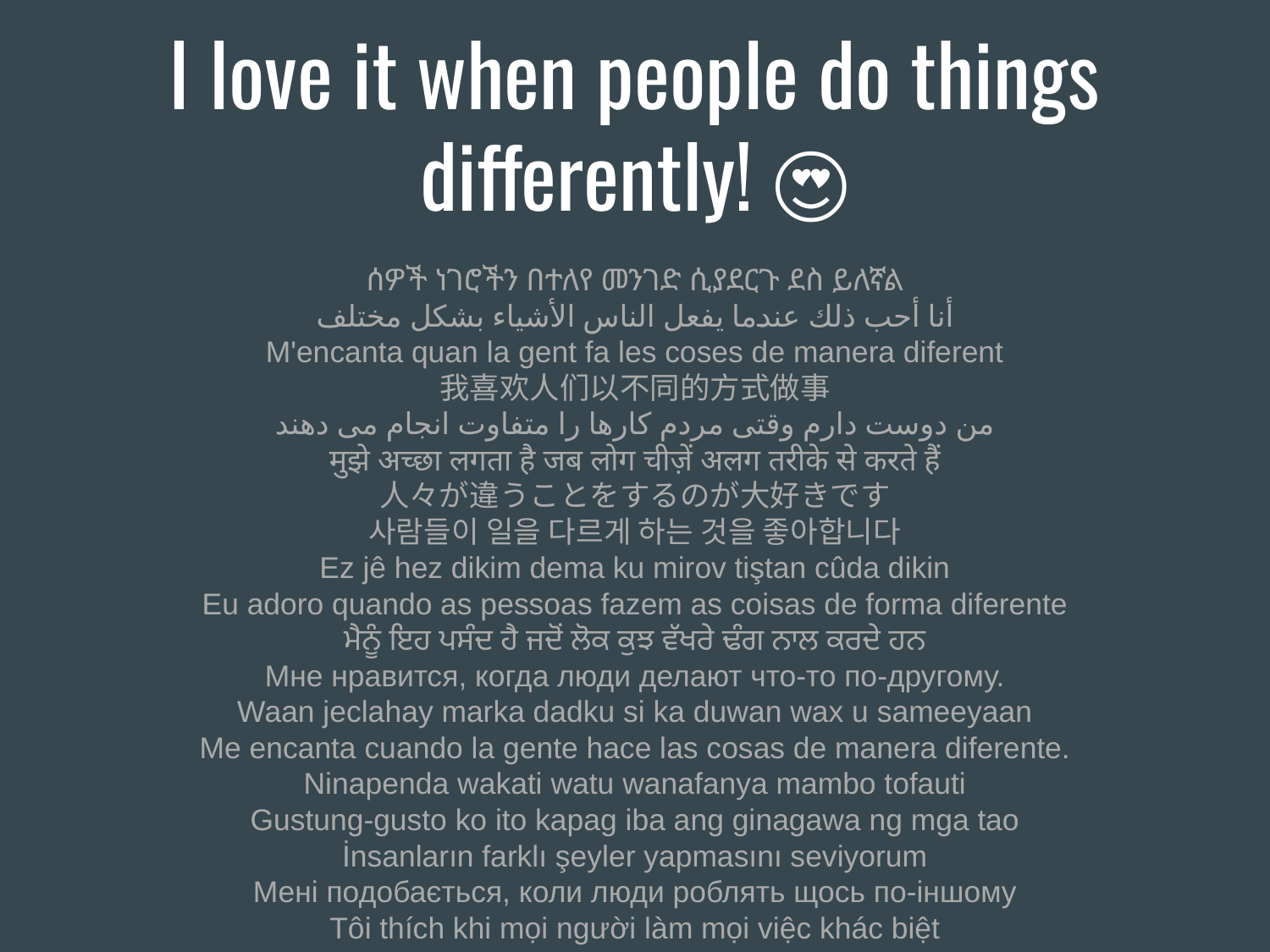

I love it when people do things differently! 😍
ሰዎች ነገሮችን በተለየ መንገድ ሲያደርጉ ደስ ይለኛል
أنا أحب ذلك عندما يفعل الناس الأشياء بشكل مختلف
M'encanta quan la gent fa les coses de manera diferent
我喜欢人们以不同的方式做事
من دوست دارم وقتی مردم کارها را متفاوت انجام می دهند
मुझे अच्छा लगता है जब लोग चीज़ें अलग तरीके से करते हैं
人々が違うことをするのが大好きです
사람들이 일을 다르게 하는 것을 좋아합니다
Ez jê hez dikim dema ku mirov tiştan cûda dikin
Eu adoro quando as pessoas fazem as coisas de forma diferente
ਮੈਨੂੰ ਇਹ ਪਸੰਦ ਹੈ ਜਦੋਂ ਲੋਕ ਕੁਝ ਵੱਖਰੇ ਢੰਗ ਨਾਲ ਕਰਦੇ ਹਨ
Мне нравится, когда люди делают что-то по-другому.
Waan jeclahay marka dadku si ka duwan wax u sameeyaan
Me encanta cuando la gente hace las cosas de manera diferente.
Ninapenda wakati watu wanafanya mambo tofauti
Gustung-gusto ko ito kapag iba ang ginagawa ng mga tao
İnsanların farklı şeyler yapmasını seviyorum
Мені подобається, коли люди роблять щось по-іншому
Tôi thích khi mọi người làm mọi việc khác biệt